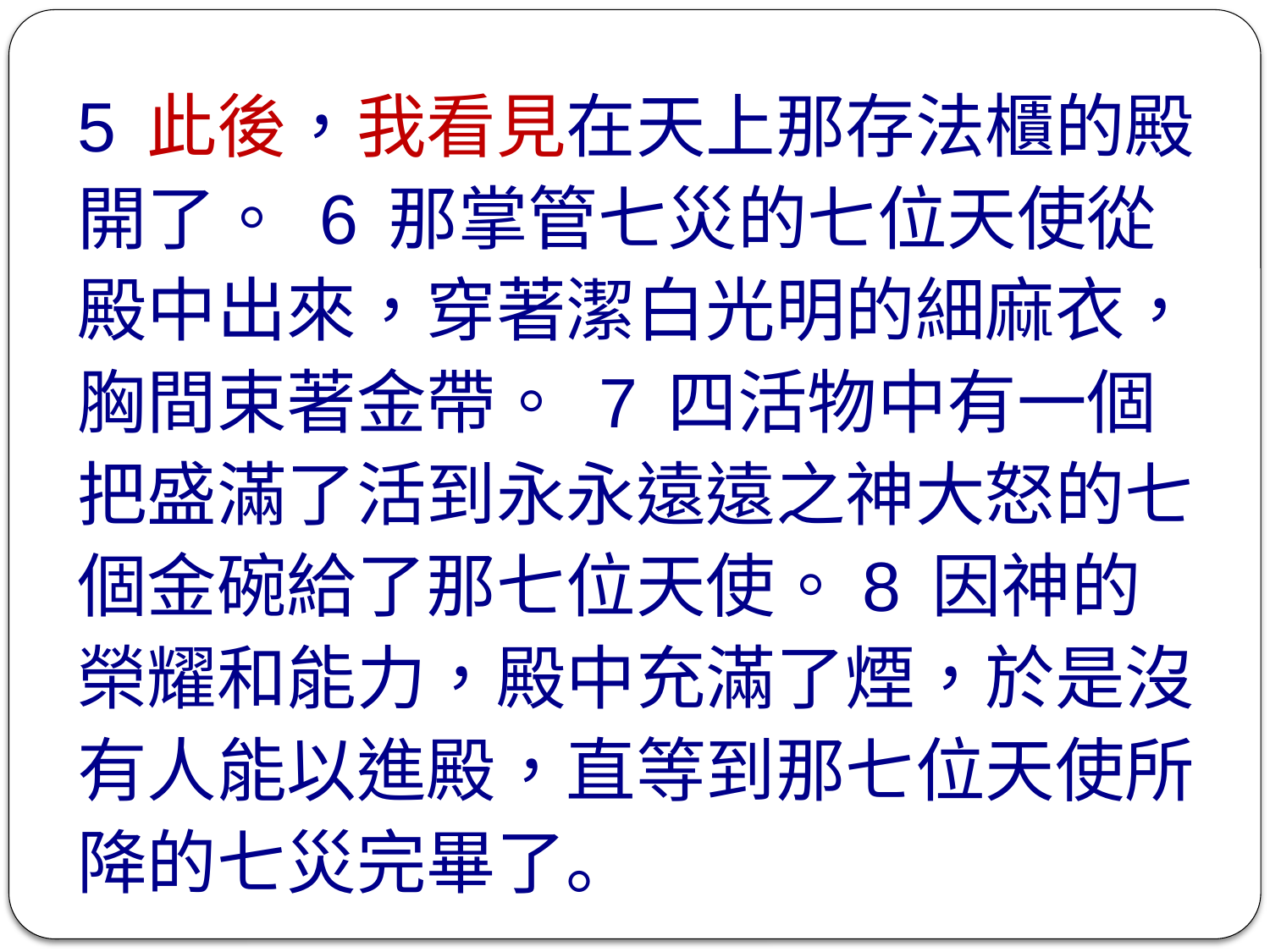

5 此後，我看見在天上那存法櫃的殿開了。 6 那掌管七災的七位天使從殿中出來，穿著潔白光明的細麻衣，胸間束著金帶。 7 四活物中有一個把盛滿了活到永永遠遠之神大怒的七個金碗給了那七位天使。8 因神的榮耀和能力，殿中充滿了煙，於是沒有人能以進殿，直等到那七位天使所降的七災完畢了。